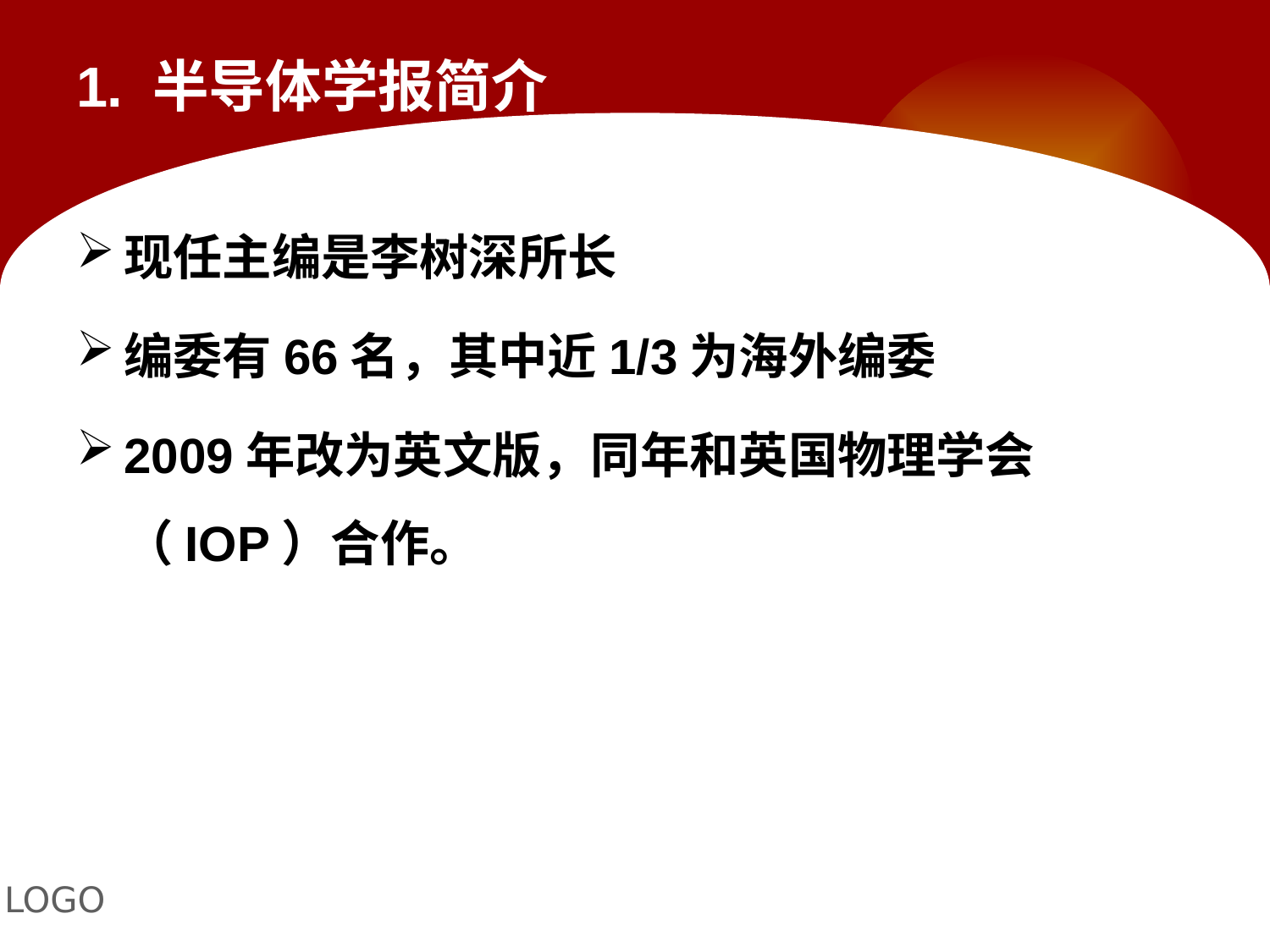

# 1. 半导体学报简介
现任主编是李树深所长
编委有66名，其中近1/3为海外编委
2009年改为英文版，同年和英国物理学会（IOP）合作。

LOGO
Your site here